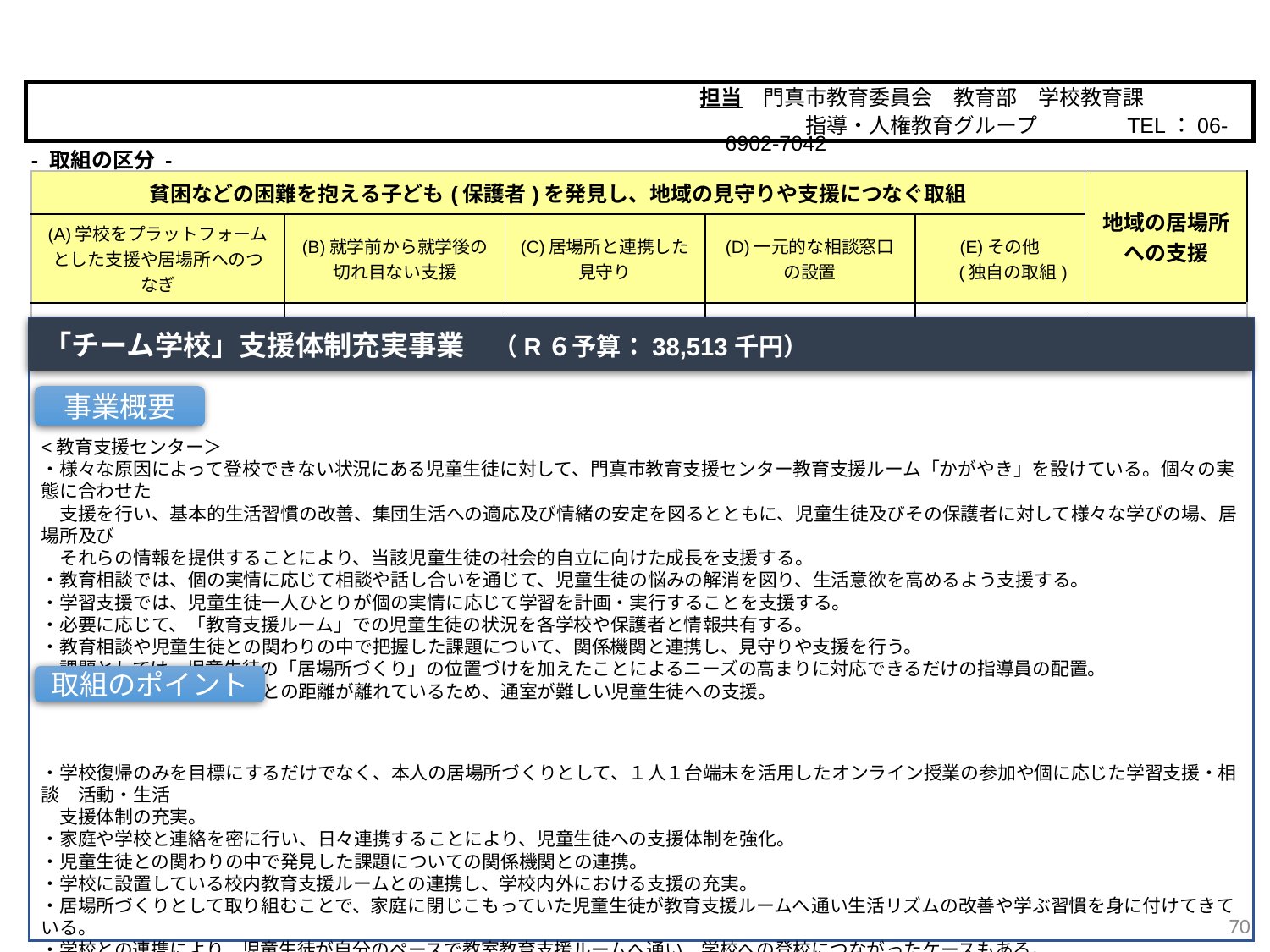

担当　門真市教育委員会　教育部　学校教育課
　　　　　指導・人権教育グループ　　　　TEL：06-6902-7042

門真市
- 取組の区分 -
| 貧困などの困難を抱える子ども(保護者)を発見し、地域の見守りや支援につなぐ取組 |  |  |  |  | 地域の居場所 への支援 |
| --- | --- | --- | --- | --- | --- |
| (A)学校をプラットフォームとした支援や居場所へのつなぎ | (B)就学前から就学後の 切れ目ない支援 | (C)居場所と連携した 見守り | (D)一元的な相談窓口 の設置 | (E)その他 　 (独自の取組) |  |
|  |  | ○ |  |  |  |
「チーム学校」支援体制充実事業　（R６予算：38,513千円）

<教育支援センター＞
・様々な原因によって登校できない状況にある児童生徒に対して、門真市教育支援センター教育支援ルーム「かがやき」を設けている。個々の実態に合わせた
　支援を行い、基本的生活習慣の改善、集団生活への適応及び情緒の安定を図るとともに、児童生徒及びその保護者に対して様々な学びの場、居場所及び
　それらの情報を提供することにより、当該児童生徒の社会的自立に向けた成長を支援する。
・教育相談では、個の実情に応じて相談や話し合いを通じて、児童生徒の悩みの解消を図り、生活意欲を高めるよう支援する。
・学習支援では、児童生徒一人ひとりが個の実情に応じて学習を計画・実行することを支援する。
・必要に応じて、「教育支援ルーム」での児童生徒の状況を各学校や保護者と情報共有する。
・教育相談や児童生徒との関わりの中で把握した課題について、関係機関と連携し、見守りや支援を行う。
・課題としては、児童生徒の「居場所づくり」の位置づけを加えたことによるニーズの高まりに対応できるだけの指導員の配置。
・教育支援センターと自宅との距離が離れているため、通室が難しい児童生徒への支援。

・学校復帰のみを目標にするだけでなく、本人の居場所づくりとして、１人１台端末を活用したオンライン授業の参加や個に応じた学習支援・相談　活動・生活
　支援体制の充実。
・家庭や学校と連絡を密に行い、日々連携することにより、児童生徒への支援体制を強化。
・児童生徒との関わりの中で発見した課題についての関係機関との連携。
・学校に設置している校内教育支援ルームとの連携し、学校内外における支援の充実。
・居場所づくりとして取り組むことで、家庭に閉じこもっていた児童生徒が教育支援ルームへ通い生活リズムの改善や学ぶ習慣を身に付けてきている。
・学校との連携により、児童生徒が自分のペースで教室教育支援ルームへ通い、学校への登校につながったケースもある。
・進路についての悩み相談や指導・助言を通して、自分の夢や目標を見つめ、進学先高校を主体的に決定し、進学できたケースもある。
・子どもの居場所・学びの場や不登校の相談に関するリーフレットを作成、配布し、教育支援センターを含む児童生徒の居場所や、保護者の相談機関について
　の周知を実施。

事業概要
取組のポイント
70